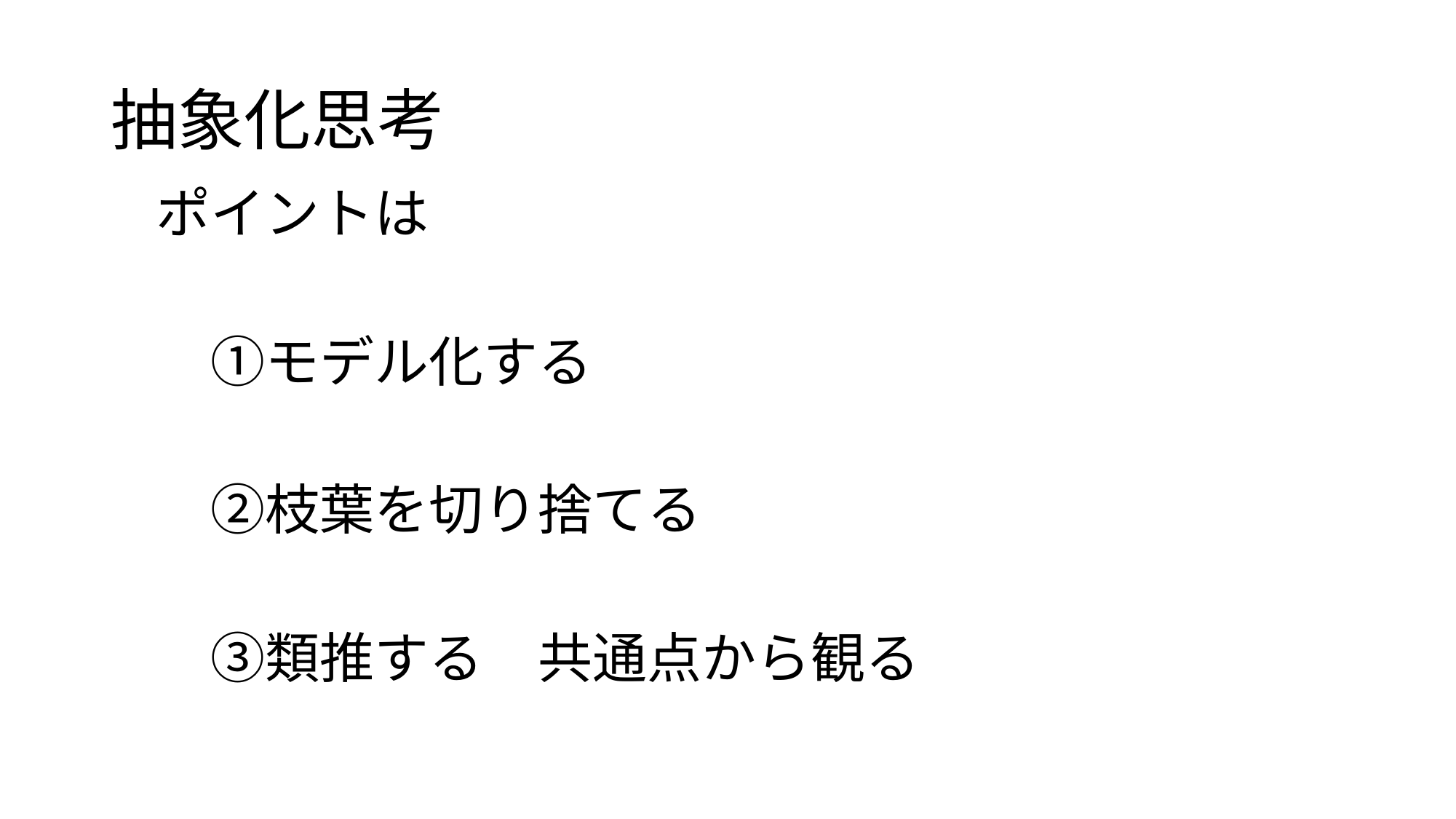

# 抽象化思考
ポイントは

　①モデル化する

　②枝葉を切り捨てる

　③類推する　共通点から観る